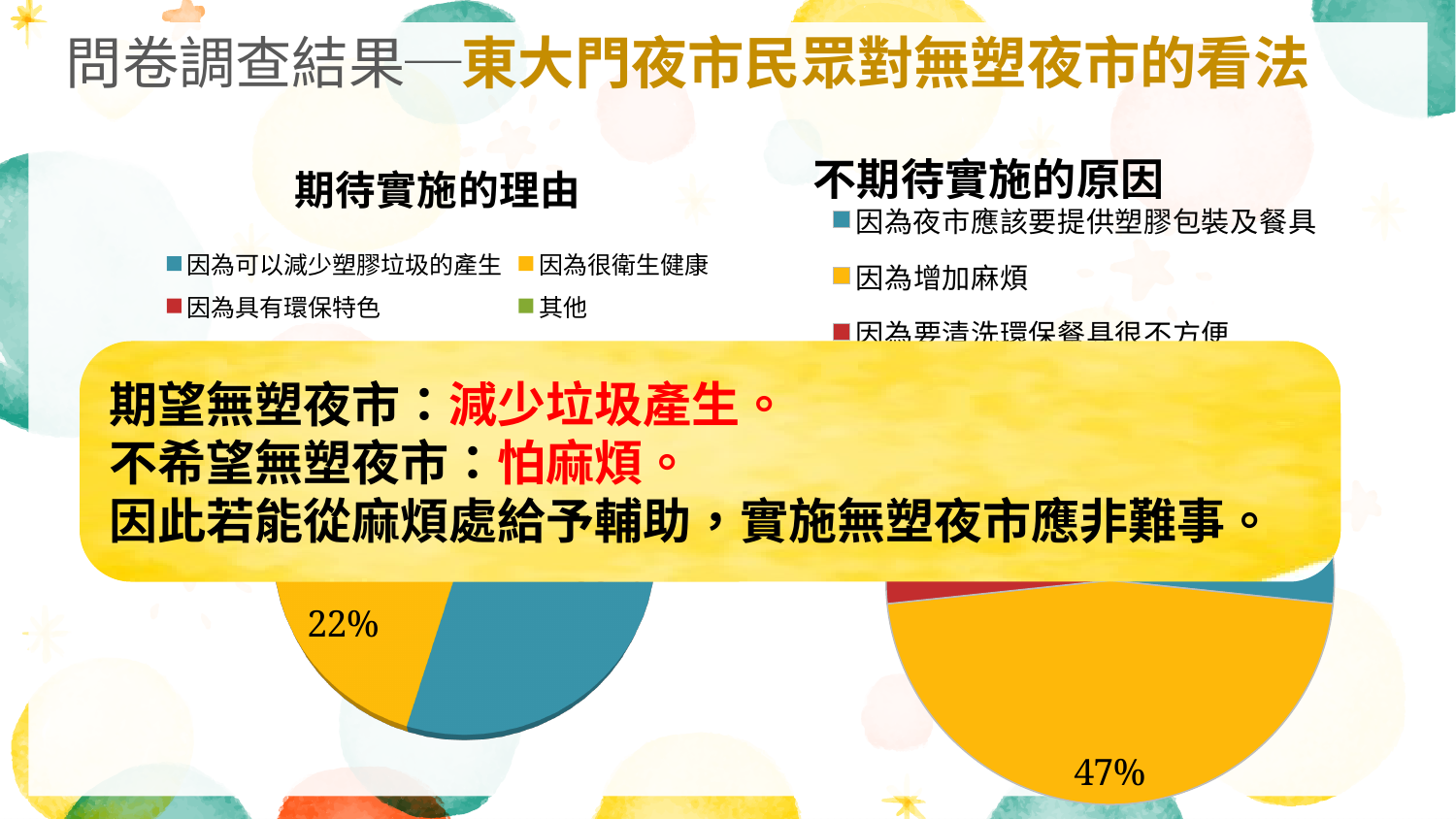

問卷調查結果─東大門夜市民眾對無塑夜市的看法

### Chart: 不期待實施的原因

| Category |  |
|---|---|
| 因為夜市應該要提供塑膠包裝及餐具 | 0.2666666666666674 |
| 因為增加麻煩 | 0.46666666666666756 |
| 因為要清洗環保餐具很不方便 | 0.2 |
| 其他 | 0.06666666666666668 |

[unsupported chart]

期望無塑夜市：減少垃圾產生。
不希望無塑夜市：怕麻煩。
因此若能從麻煩處給予輔助，實施無塑夜市應非難事。